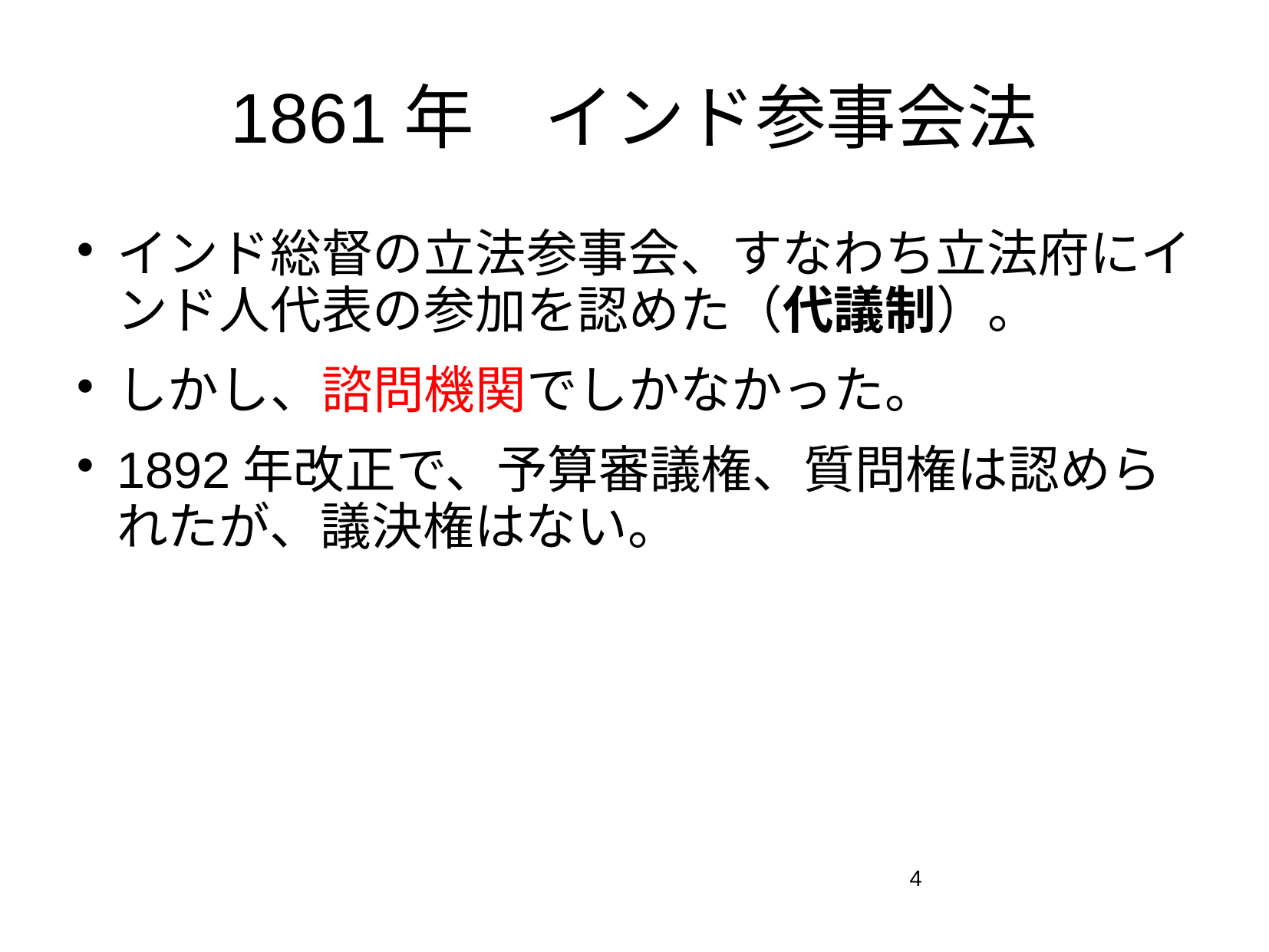

# 1861年　インド参事会法
インド総督の立法参事会、すなわち立法府にインド人代表の参加を認めた（代議制）。
しかし、諮問機関でしかなかった。
1892年改正で、予算審議権、質問権は認められたが、議決権はない。
4